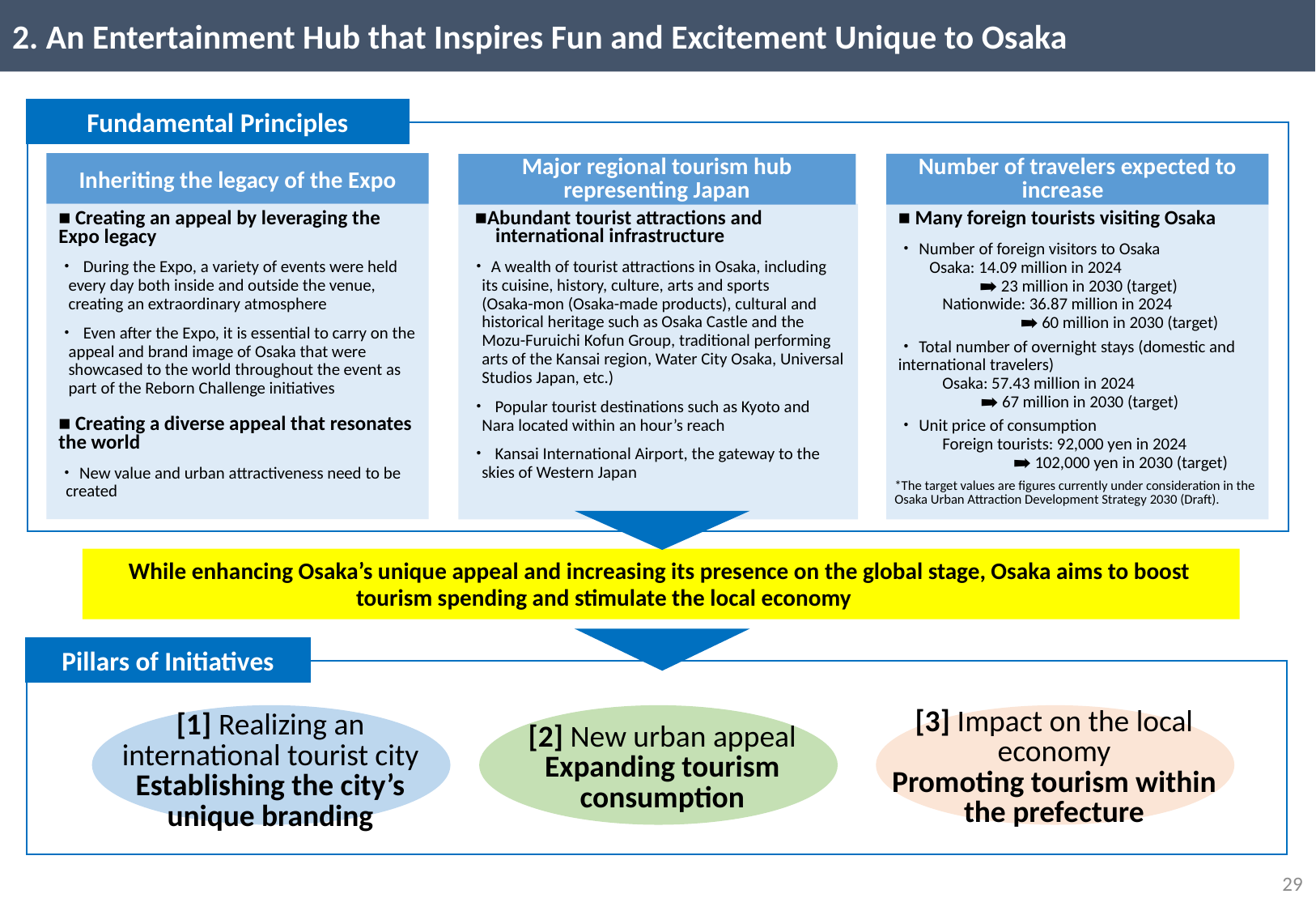

2. An Entertainment Hub that Inspires Fun and Excitement Unique to Osaka

Fundamental Principles

Inheriting the legacy of the Expo
Number of travelers expected to increase
Major regional tourism hub representing Japan
 ■Abundant tourist attractions and international infrastructure
・A wealth of tourist attractions in Osaka, including its cuisine, history, culture, arts and sports
(Osaka-mon (Osaka-made products), cultural and historical heritage such as Osaka Castle and the Mozu-Furuichi Kofun Group, traditional performing arts of the Kansai region, Water City Osaka, Universal Studios Japan, etc.)
・ Popular tourist destinations such as Kyoto and Nara located within an hour’s reach
・ Kansai International Airport, the gateway to the skies of Western Japan
■ Creating an appeal by leveraging the Expo legacy
・ During the Expo, a variety of events were held every day both inside and outside the venue, creating an extraordinary atmosphere
・ Even after the Expo, it is essential to carry on the appeal and brand image of Osaka that were showcased to the world throughout the event as part of the Reborn Challenge initiatives

■ Creating a diverse appeal that resonates the world
・New value and urban attractiveness need to be created
■ Many foreign tourists visiting Osaka
・Number of foreign visitors to Osaka
  Osaka: 14.09 million in 2024
➡ 23 million in 2030 (target)
　Nationwide: 36.87 million in 2024
➡ 60 million in 2030 (target)
・Total number of overnight stays (domestic and international travelers)
　Osaka: 57.43 million in 2024
➡ 67 million in 2030 (target)
・Unit price of consumption
　Foreign tourists: 92,000 yen in 2024
➡ 102,000 yen in 2030 (target)

*The target values are figures currently under consideration in the Osaka Urban Attraction Development Strategy 2030 (Draft).

While enhancing Osaka’s unique appeal and increasing its presence on the global stage, Osaka aims to boost tourism spending and stimulate the local economy

Pillars of Initiatives

[3] Impact on the local economy
Promoting tourism within the prefecture
[2] New urban appeal
Expanding tourism consumption
[1] Realizing an international tourist city
Establishing the city’s unique branding
29